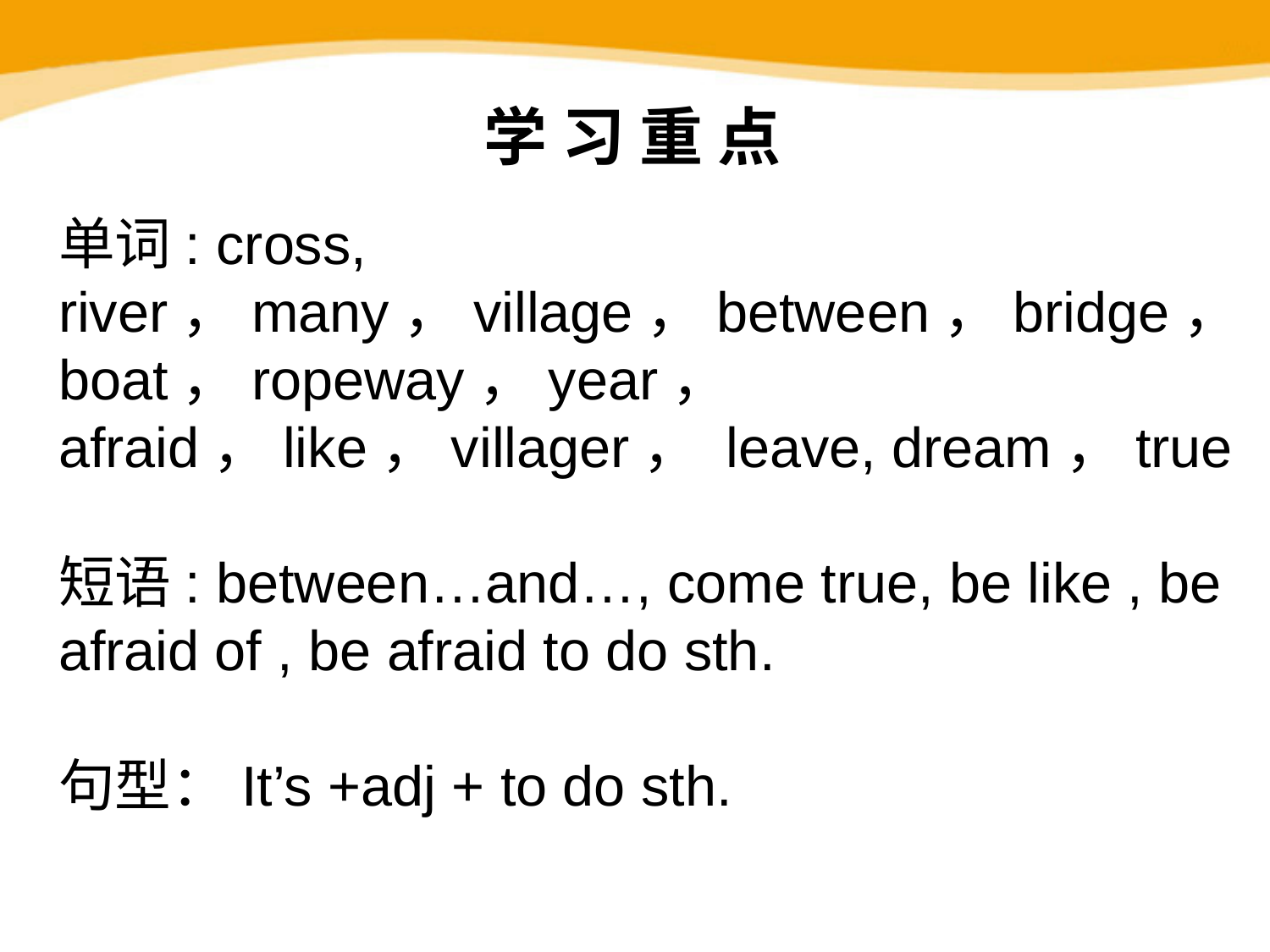

学 习 重 点
单词: cross, river，many，village，between，bridge，boat，ropeway，year， afraid，like，villager， leave, dream，true

短语: between…and…, come true, be like , be afraid of , be afraid to do sth.

句型：It’s +adj + to do sth.